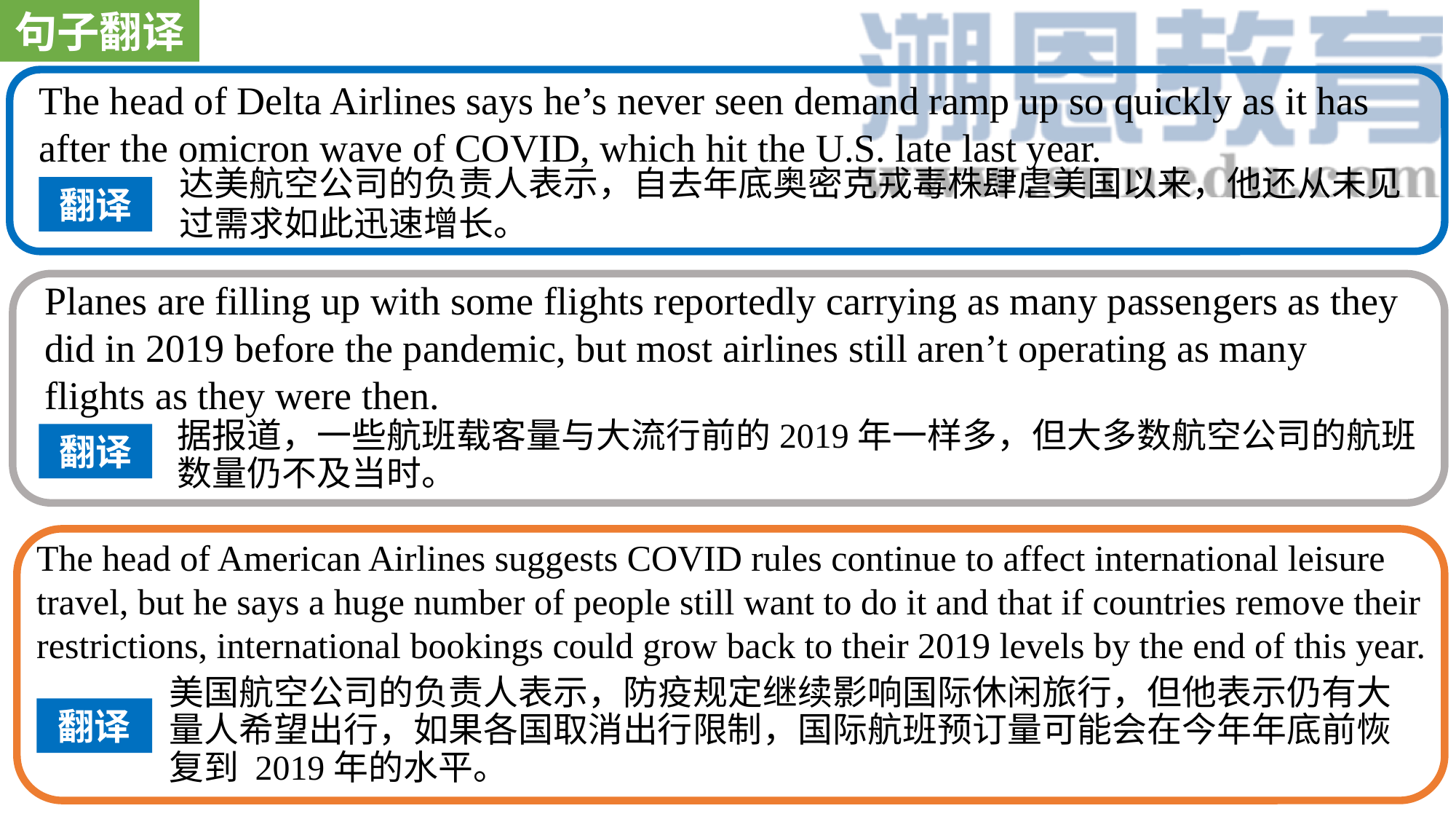

句子翻译

The head of Delta Airlines says he’s never seen demand ramp up so quickly as it has after the omicron wave of COVID, which hit the U.S. late last year.
达美航空公司的负责人表示，自去年底奥密克戎毒株肆虐美国以来，他还从未见过需求如此迅速增长。
翻译
Planes are filling up with some flights reportedly carrying as many passengers as they did in 2019 before the pandemic, but most airlines still aren’t operating as many flights as they were then.

据报道，一些航班载客量与大流行前的2019年一样多，但大多数航空公司的航班数量仍不及当时。
翻译

The head of American Airlines suggests COVID rules continue to affect international leisure travel, but he says a huge number of people still want to do it and that if countries remove their restrictions, international bookings could grow back to their 2019 levels by the end of this year.
美国航空公司的负责人表示，防疫规定继续影响国际休闲旅行，但他表示仍有大量人希望出行，如果各国取消出行限制，国际航班预订量可能会在今年年底前恢复到 2019年的水平。
翻译